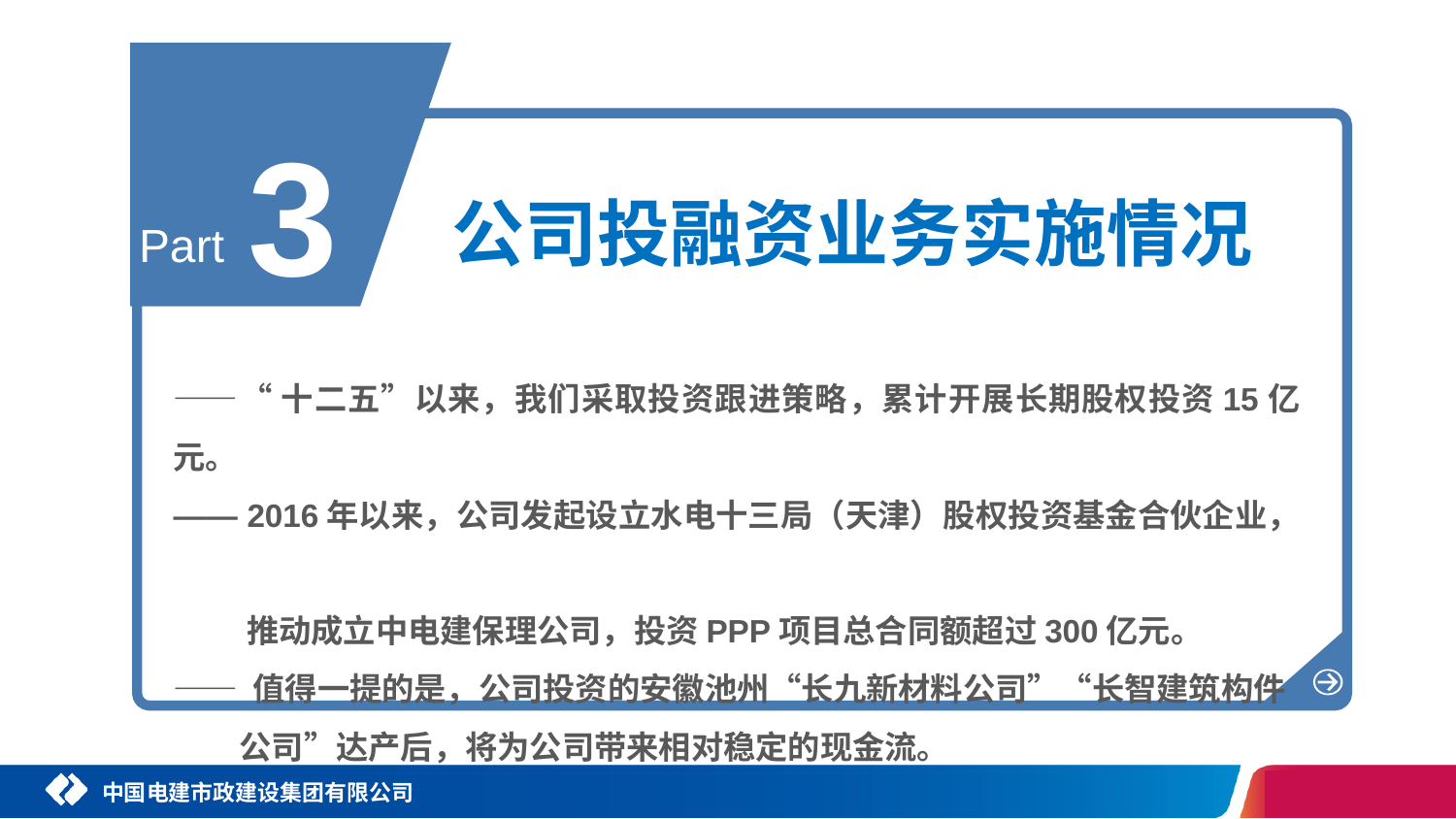

3

公司投融资业务实施情况
Part
——“十二五”以来，我们采取投资跟进策略，累计开展长期股权投资15亿元。
—— 2016年以来，公司发起设立水电十三局（天津）股权投资基金合伙企业，
         推动成立中电建保理公司，投资PPP项目总合同额超过300亿元。
—— 值得一提的是，公司投资的安徽池州“长九新材料公司”“长智建筑构件
        公司”达产后，将为公司带来相对稳定的现金流。